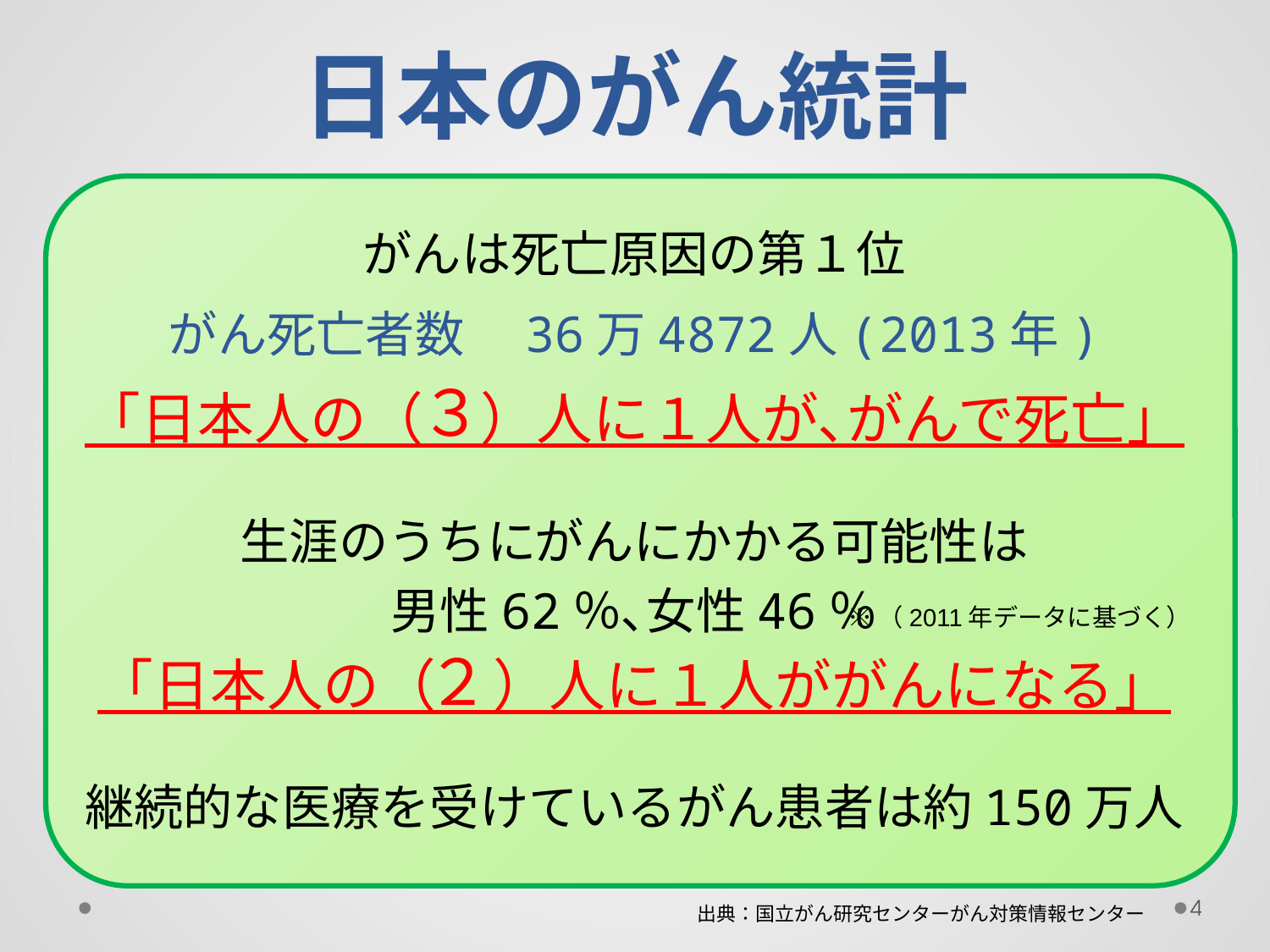

# 日本のがん統計

がんは死亡原因の第１位
がん死亡者数　36万4872人(2013年)
「日本人の（　）人に１人が､がんで死亡」

生涯のうちにがんにかかる可能性は
男性62％､女性46％
「日本人の（　）人に１人ががんになる」

継続的な医療を受けているがん患者は約150万人

３
※（2011年データに基づく）
２
4
出典：国立がん研究センターがん対策情報センター